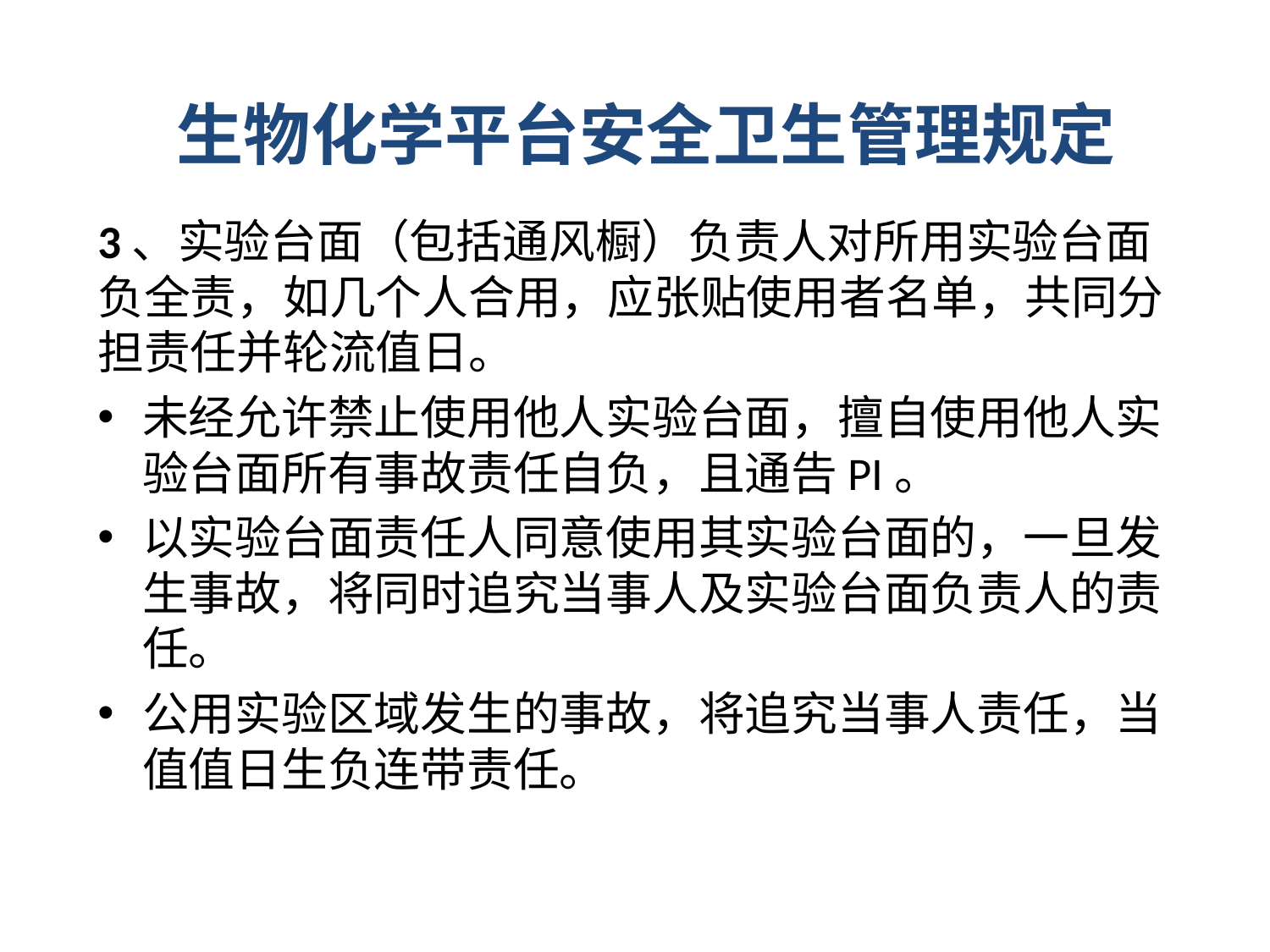

# 生物化学平台安全卫生管理规定
3、实验台面（包括通风橱）负责人对所用实验台面负全责，如几个人合用，应张贴使用者名单，共同分担责任并轮流值日。
未经允许禁止使用他人实验台面，擅自使用他人实验台面所有事故责任自负，且通告PI。
以实验台面责任人同意使用其实验台面的，一旦发生事故，将同时追究当事人及实验台面负责人的责任。
公用实验区域发生的事故，将追究当事人责任，当值值日生负连带责任。